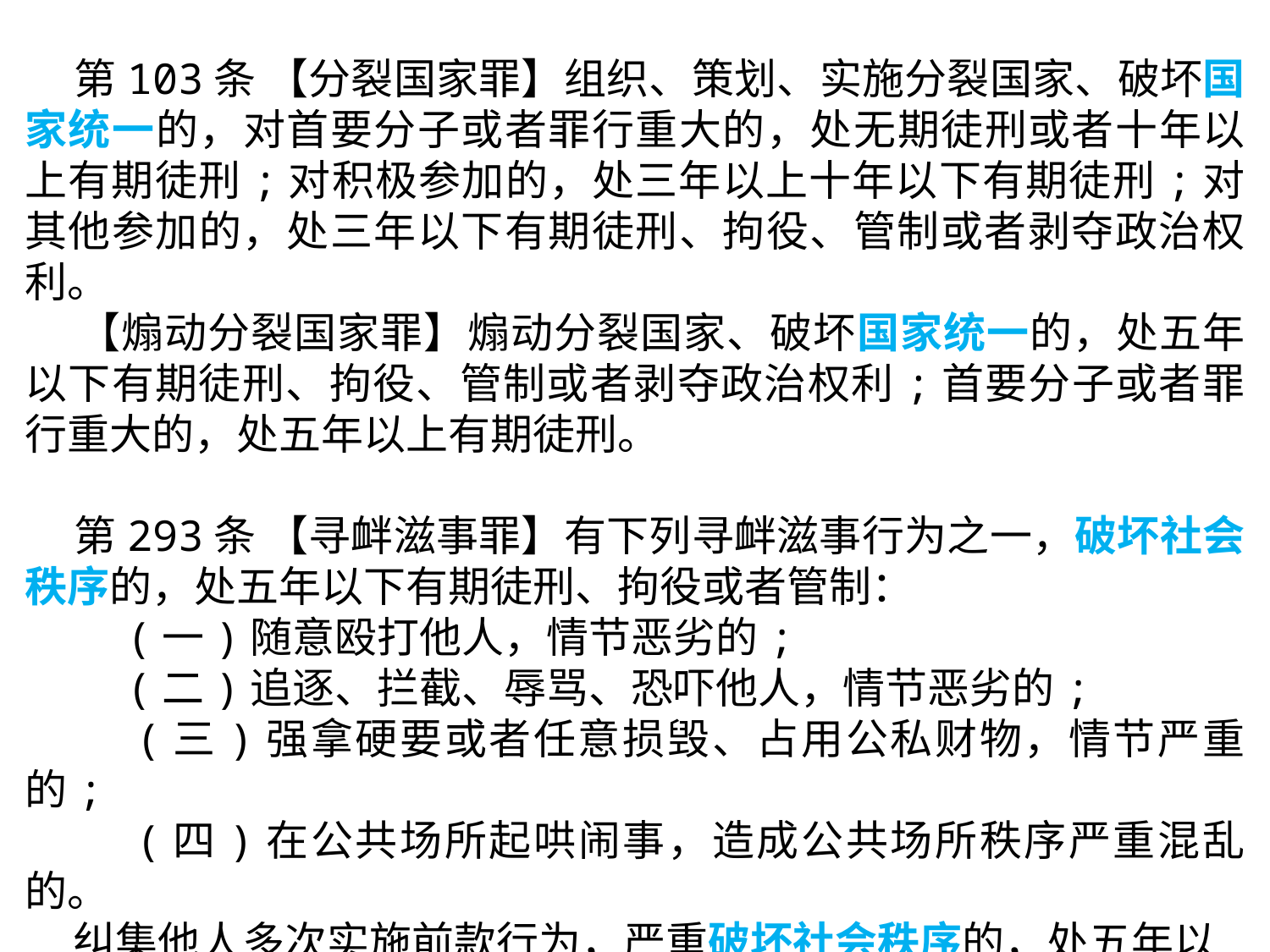

第103条 【分裂国家罪】组织、策划、实施分裂国家、破坏国家统一的，对首要分子或者罪行重大的，处无期徒刑或者十年以上有期徒刑;对积极参加的，处三年以上十年以下有期徒刑;对其他参加的，处三年以下有期徒刑、拘役、管制或者剥夺政治权利。
    【煽动分裂国家罪】煽动分裂国家、破坏国家统一的，处五年以下有期徒刑、拘役、管制或者剥夺政治权利;首要分子或者罪行重大的，处五年以上有期徒刑。

    第293条 【寻衅滋事罪】有下列寻衅滋事行为之一，破坏社会秩序的，处五年以下有期徒刑、拘役或者管制：
    (一)随意殴打他人，情节恶劣的;
    (二)追逐、拦截、辱骂、恐吓他人，情节恶劣的;
    (三)强拿硬要或者任意损毁、占用公私财物，情节严重的;
    (四)在公共场所起哄闹事，造成公共场所秩序严重混乱的。
    纠集他人多次实施前款行为，严重破坏社会秩序的，处五年以上十年以下有期徒刑，可以并处罚金